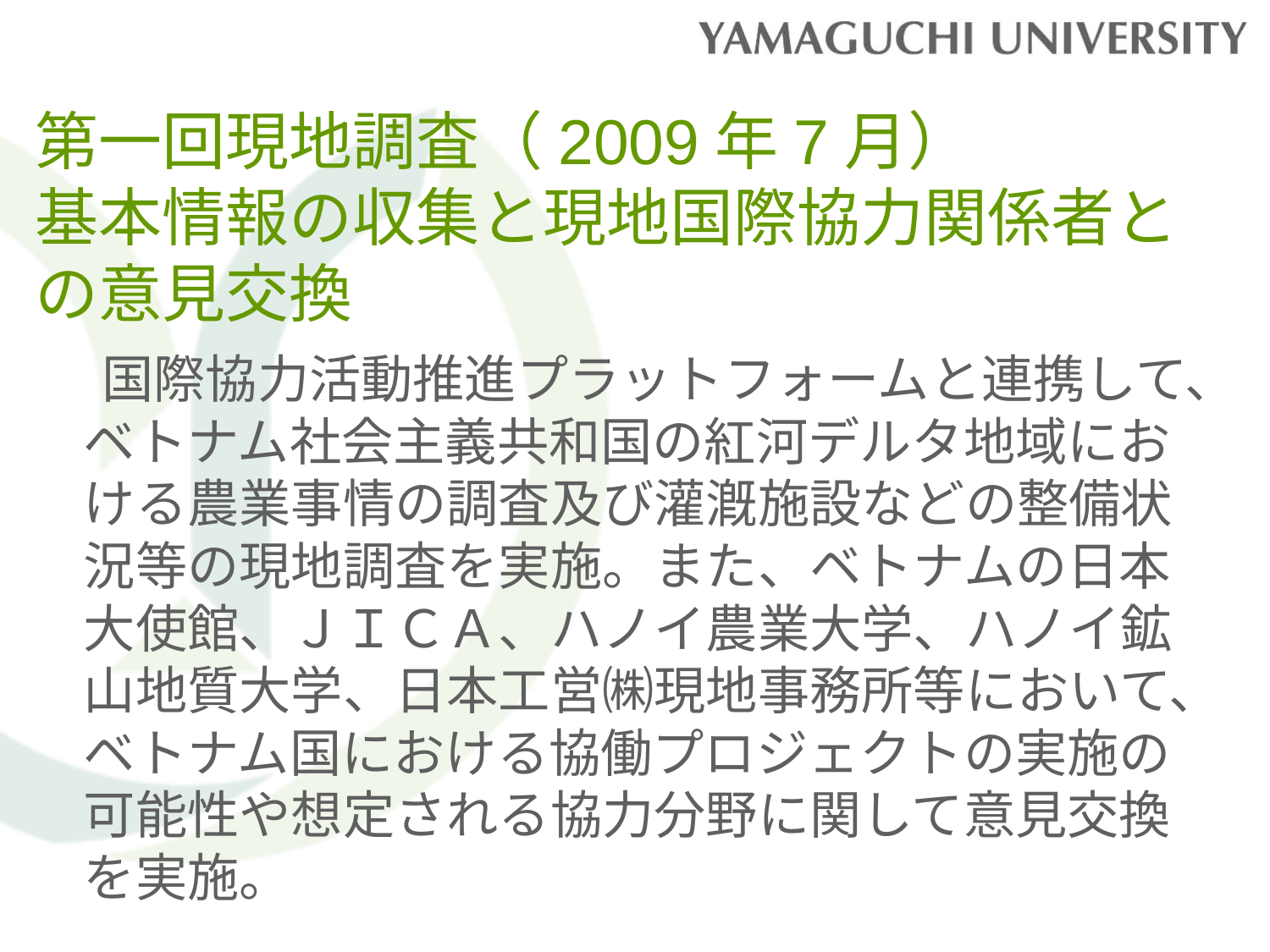

# 第一回現地調査（2009年7月） 基本情報の収集と現地国際協力関係者との意見交換
　国際協力活動推進プラットフォームと連携して、ベトナム社会主義共和国の紅河デルタ地域における農業事情の調査及び灌漑施設などの整備状況等の現地調査を実施。また、ベトナムの日本大使館、ＪＩＣＡ、ハノイ農業大学、ハノイ鉱山地質大学、日本工営㈱現地事務所等において、ベトナム国における協働プロジェクトの実施の可能性や想定される協力分野に関して意見交換を実施。